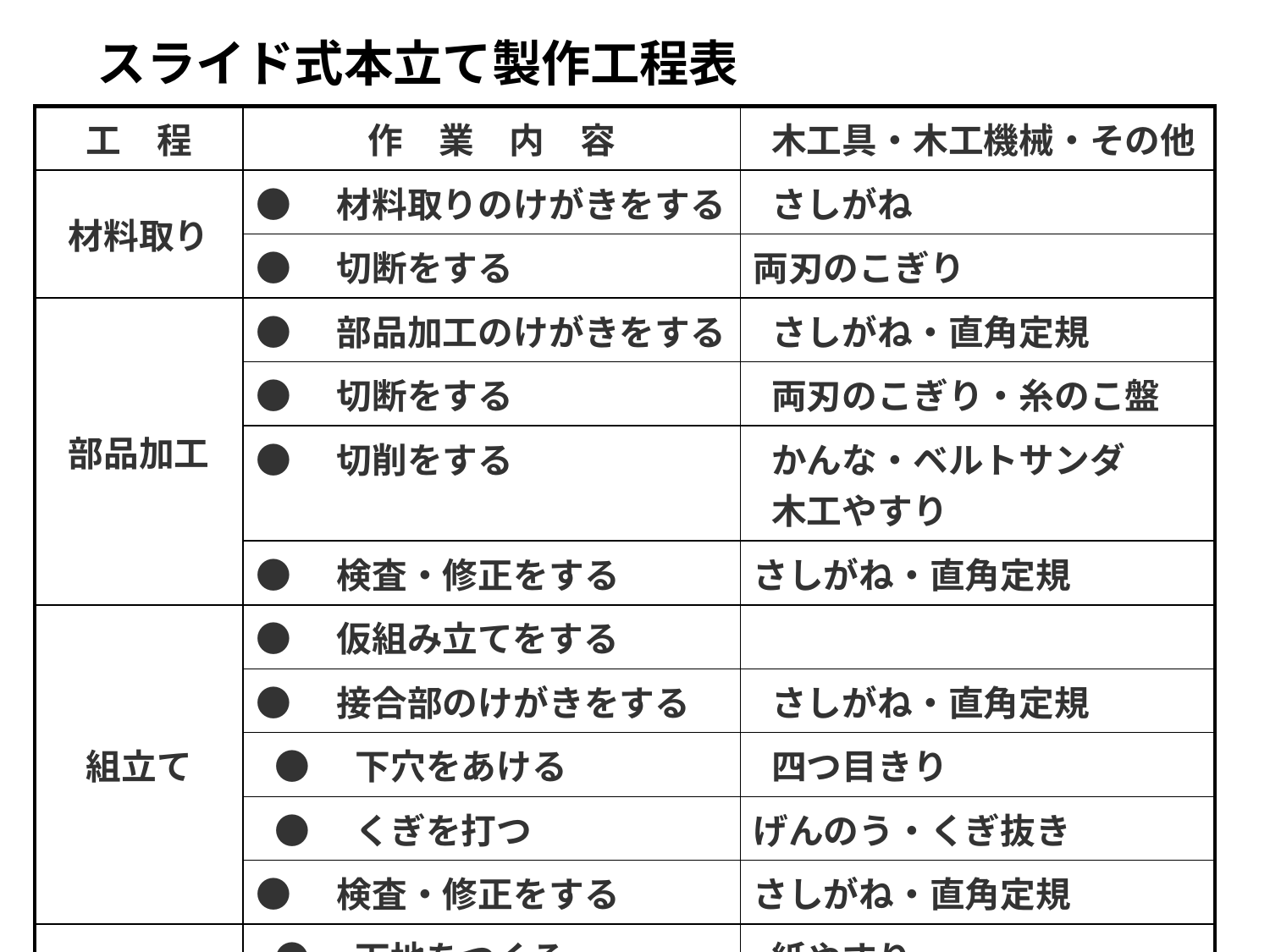

スライド式本立て製作工程表
| 工　程 | 作　業　内　容 | 木工具・木工機械・その他 |
| --- | --- | --- |
| 材料取り | ●　材料取りのけがきをする | さしがね |
|  | ●　切断をする | 両刃のこぎり |
| 部品加工 | ●　部品加工のけがきをする | さしがね・直角定規 |
|  | ●　切断をする | 両刃のこぎり・糸のこ盤 |
|  | ●　切削をする | かんな・ベルトサンダ 木工やすり |
|  | ●　検査・修正をする | さしがね・直角定規 |
| 組立て | ●　仮組み立てをする |  |
|  | ●　接合部のけがきをする | さしがね・直角定規 |
|  | ●　下穴をあける | 四つ目きり |
|  | ●　くぎを打つ | げんのう・くぎ抜き |
|  | ●　検査・修正をする | さしがね・直角定規 |
| 仕上げ | ●　下地をつくる | 紙やすり |
|  | ●　ワックスを塗る | ワックス・ウェス |